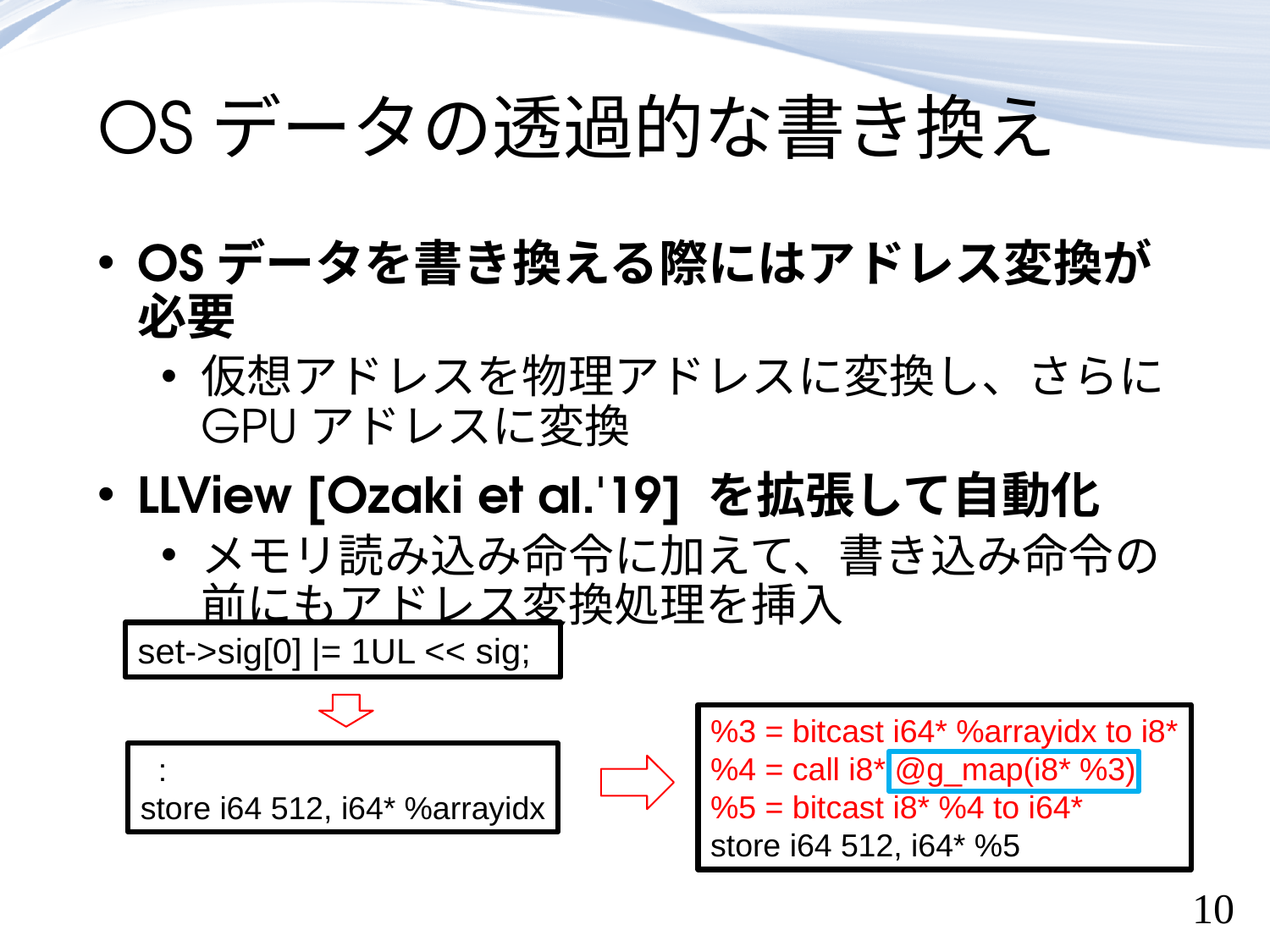

# OSデータの透過的な書き換え
OSデータを書き換える際にはアドレス変換が必要
仮想アドレスを物理アドレスに変換し、さらにGPUアドレスに変換
LLView [Ozaki et al.'19] を拡張して自動化
メモリ読み込み命令に加えて、書き込み命令の前にもアドレス変換処理を挿入
set->sig[0] |= 1UL << sig;

%3 = bitcast i64* %arrayidx to i8*
%4 = call i8* @g_map(i8* %3)
%5 = bitcast i8* %4 to i64*
store i64 512, i64* %5
  :
store i64 512, i64* %arrayidx

10